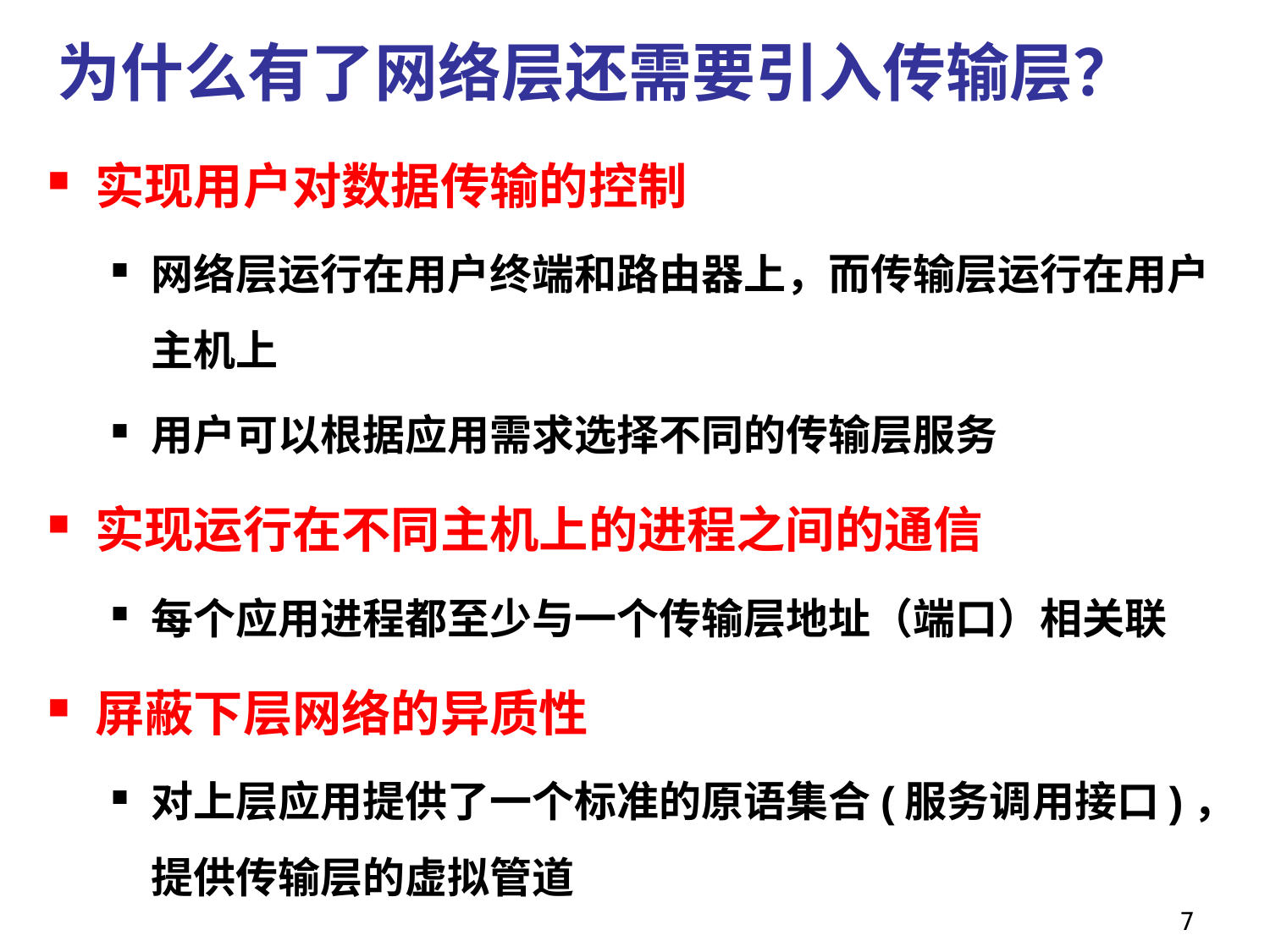

为什么有了网络层还需要引入传输层？
实现用户对数据传输的控制
网络层运行在用户终端和路由器上，而传输层运行在用户主机上
用户可以根据应用需求选择不同的传输层服务
实现运行在不同主机上的进程之间的通信
每个应用进程都至少与一个传输层地址（端口）相关联
屏蔽下层网络的异质性
对上层应用提供了一个标准的原语集合(服务调用接口)，提供传输层的虚拟管道
7